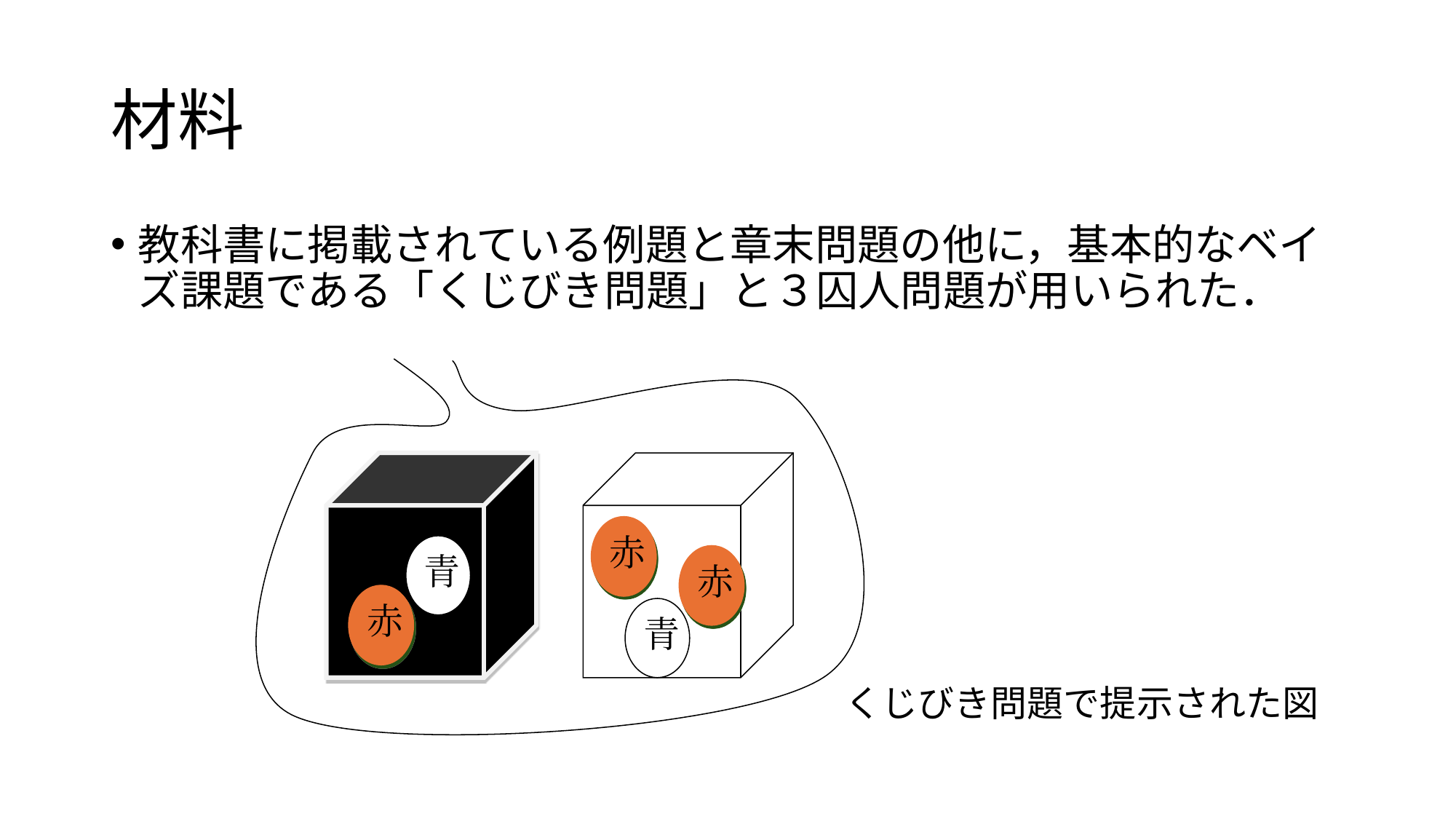

# 材料
教科書に掲載されている例題と章末問題の他に，基本的なベイズ課題である「くじびき問題」と３囚人問題が用いられた．

赤
青
赤
赤
青
くじびき問題で提示された図